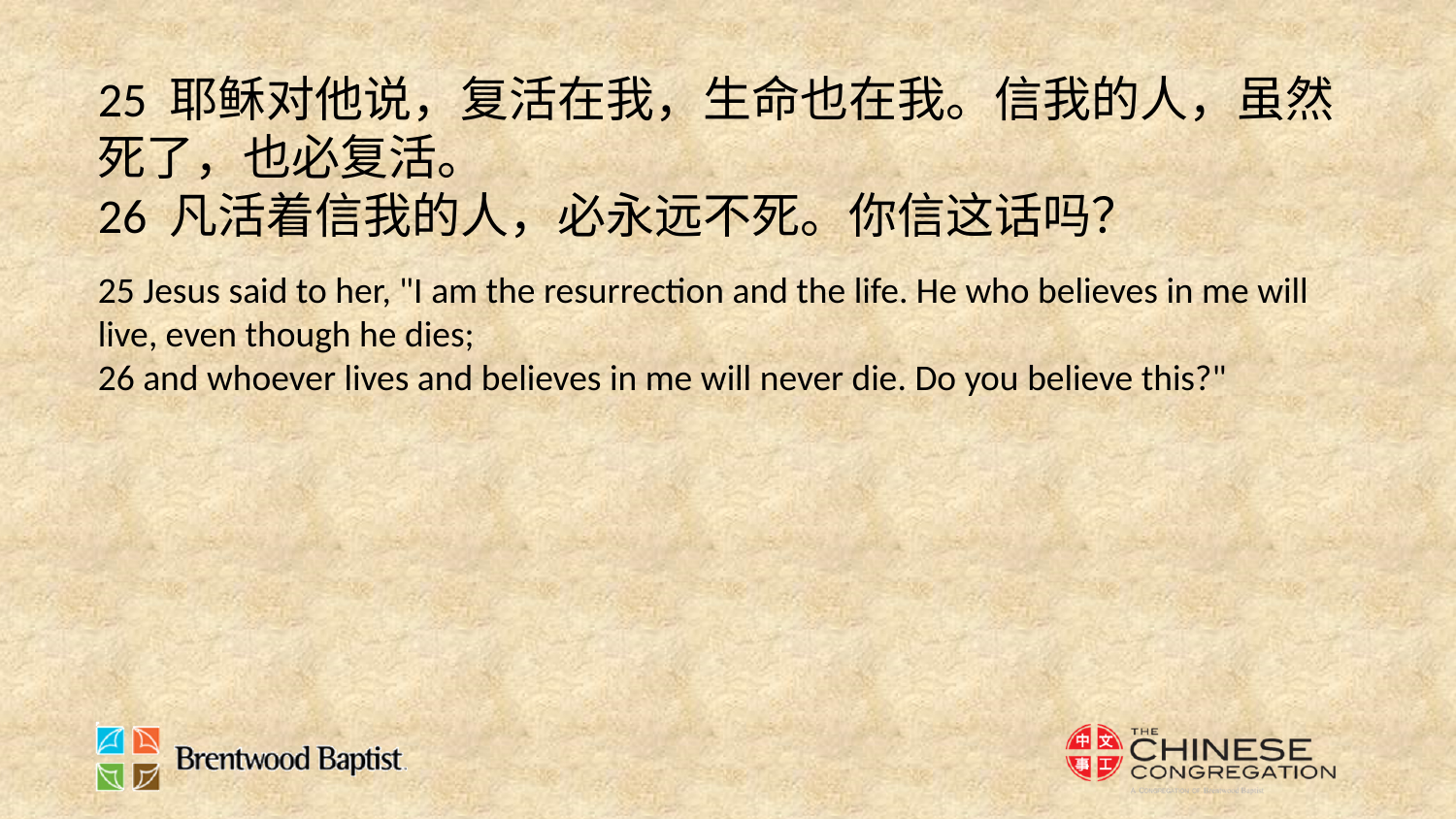

25 耶稣对他说，复活在我，生命也在我。信我的人，虽然死了，也必复活。
26 凡活着信我的人，必永远不死。你信这话吗？

25 Jesus said to her, "I am the resurrection and the life. He who believes in me will live, even though he dies;
26 and whoever lives and believes in me will never die. Do you believe this?"